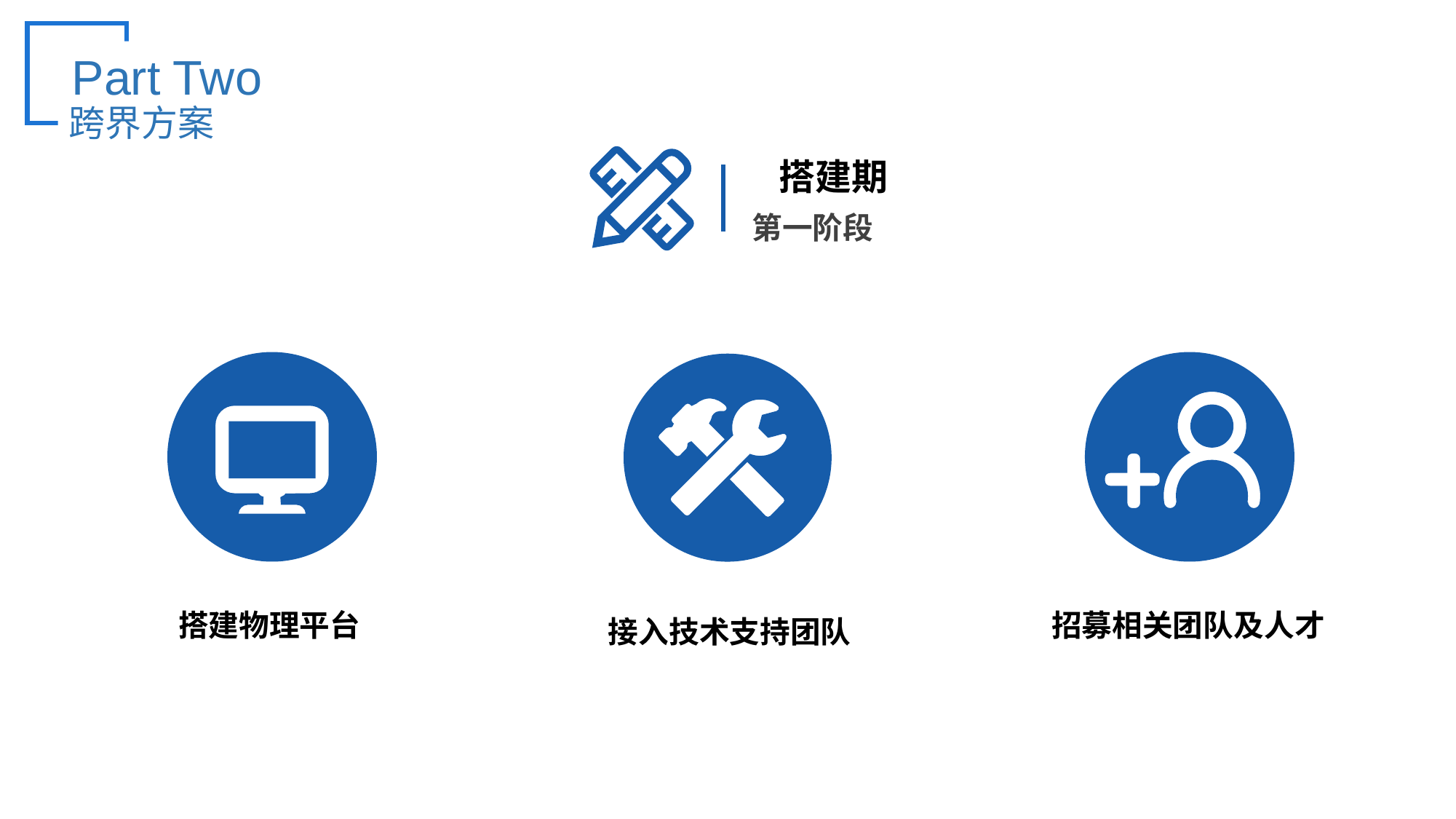

Part Two
跨界方案

搭建期
第一阶段

搭建物理平台
招募相关团队及人才
接入技术支持团队